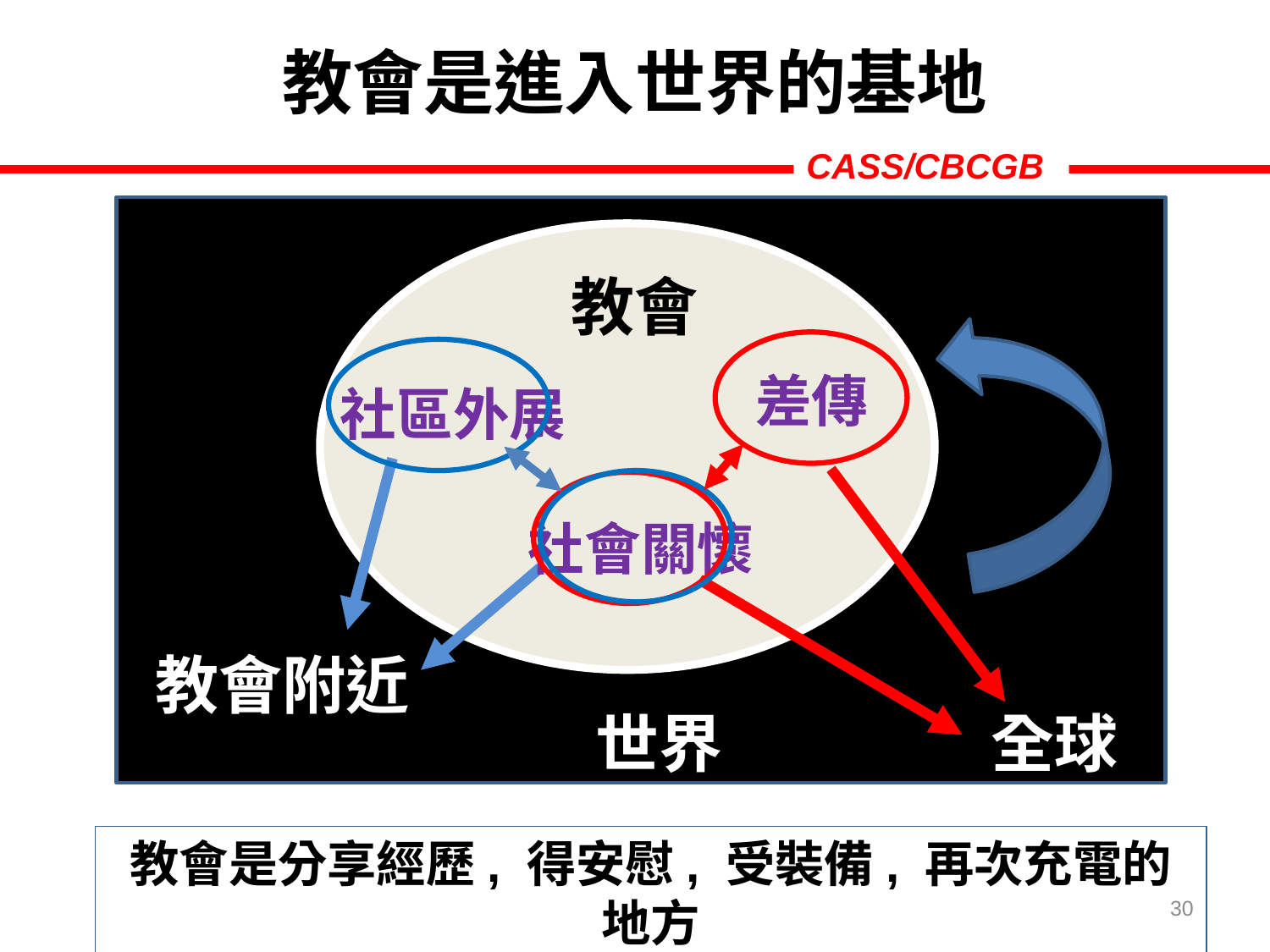

教會是進入世界的基地
CASS/CBCGB

教會

差傳
社區外展

社會關懷
教會附近
世界
全球

教會是分享經歷, 得安慰, 受裝備, 再次充電的地方
30